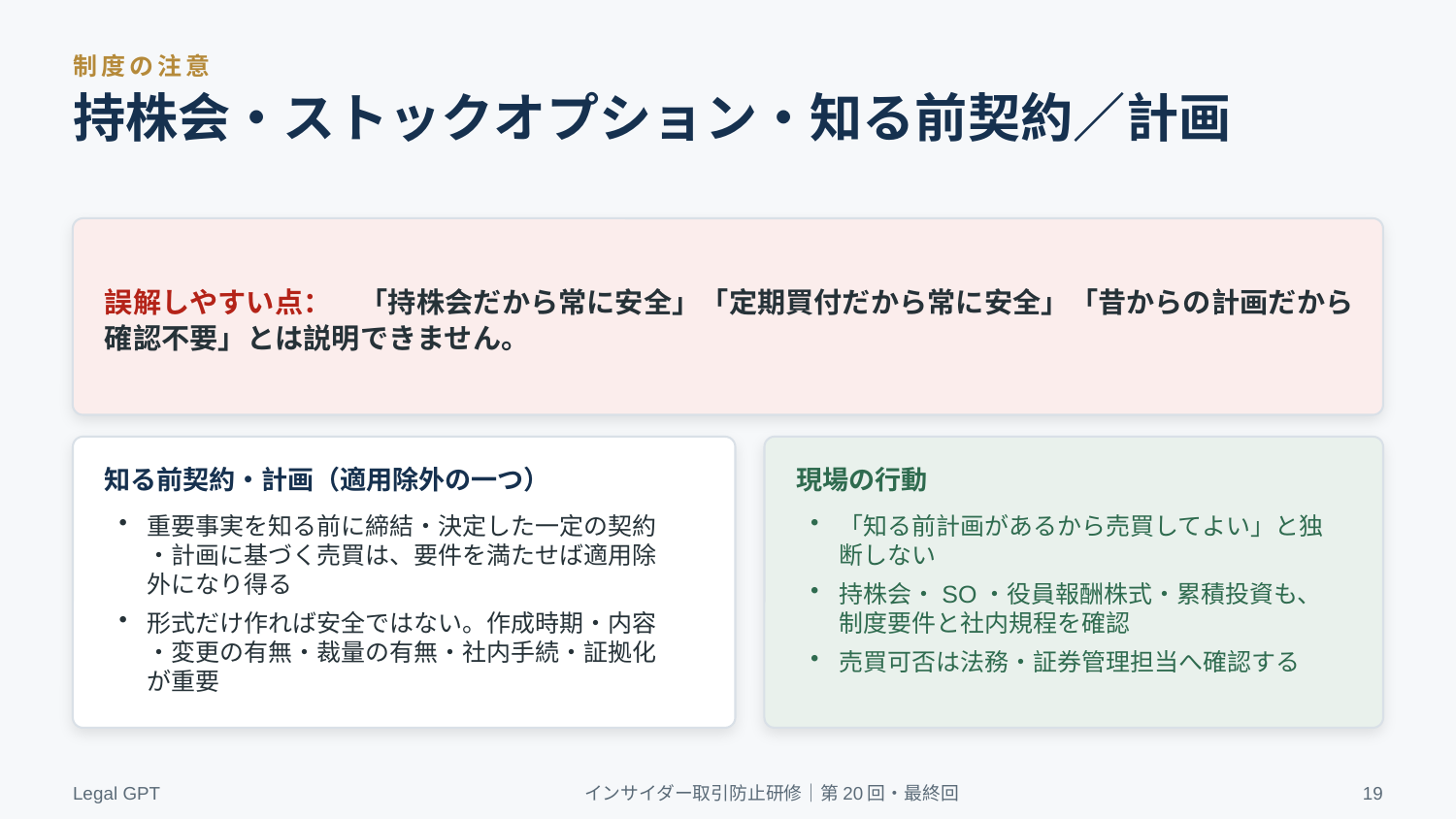

制度の注意
持株会・ストックオプション・知る前契約／計画

誤解しやすい点：　「持株会だから常に安全」「定期買付だから常に安全」「昔からの計画だから確認不要」とは説明できません。

知る前契約・計画（適用除外の一つ）
現場の行動
重要事実を知る前に締結・決定した一定の契約・計画に基づく売買は、要件を満たせば適用除外になり得る
形式だけ作れば安全ではない。作成時期・内容・変更の有無・裁量の有無・社内手続・証拠化が重要
「知る前計画があるから売買してよい」と独断しない
持株会・SO・役員報酬株式・累積投資も、制度要件と社内規程を確認
売買可否は法務・証券管理担当へ確認する
Legal GPT
インサイダー取引防止研修｜第20回・最終回
19